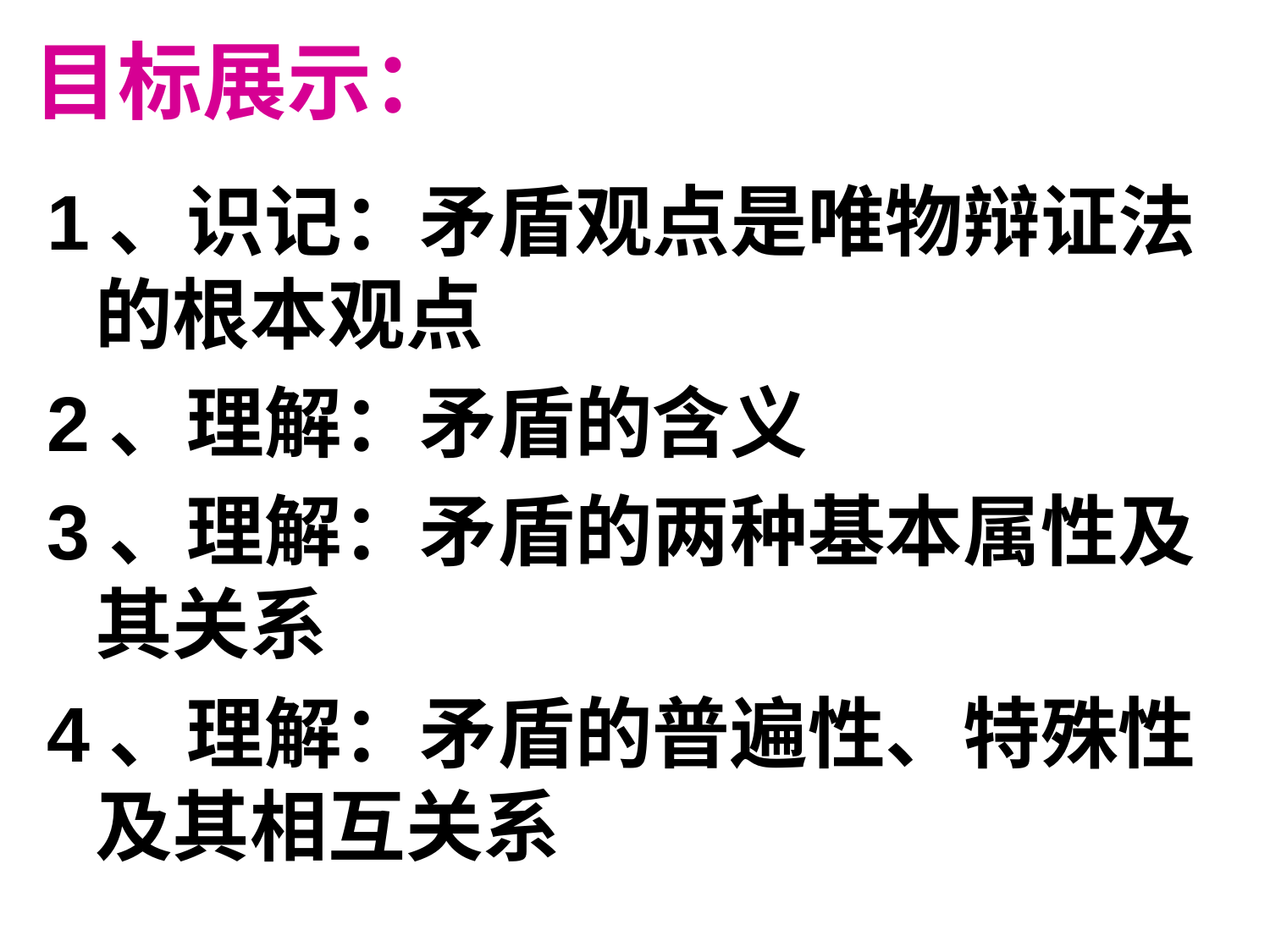

# 目标展示：
1、识记：矛盾观点是唯物辩证法的根本观点
2、理解：矛盾的含义
3、理解：矛盾的两种基本属性及其关系
4、理解：矛盾的普遍性、特殊性及其相互关系